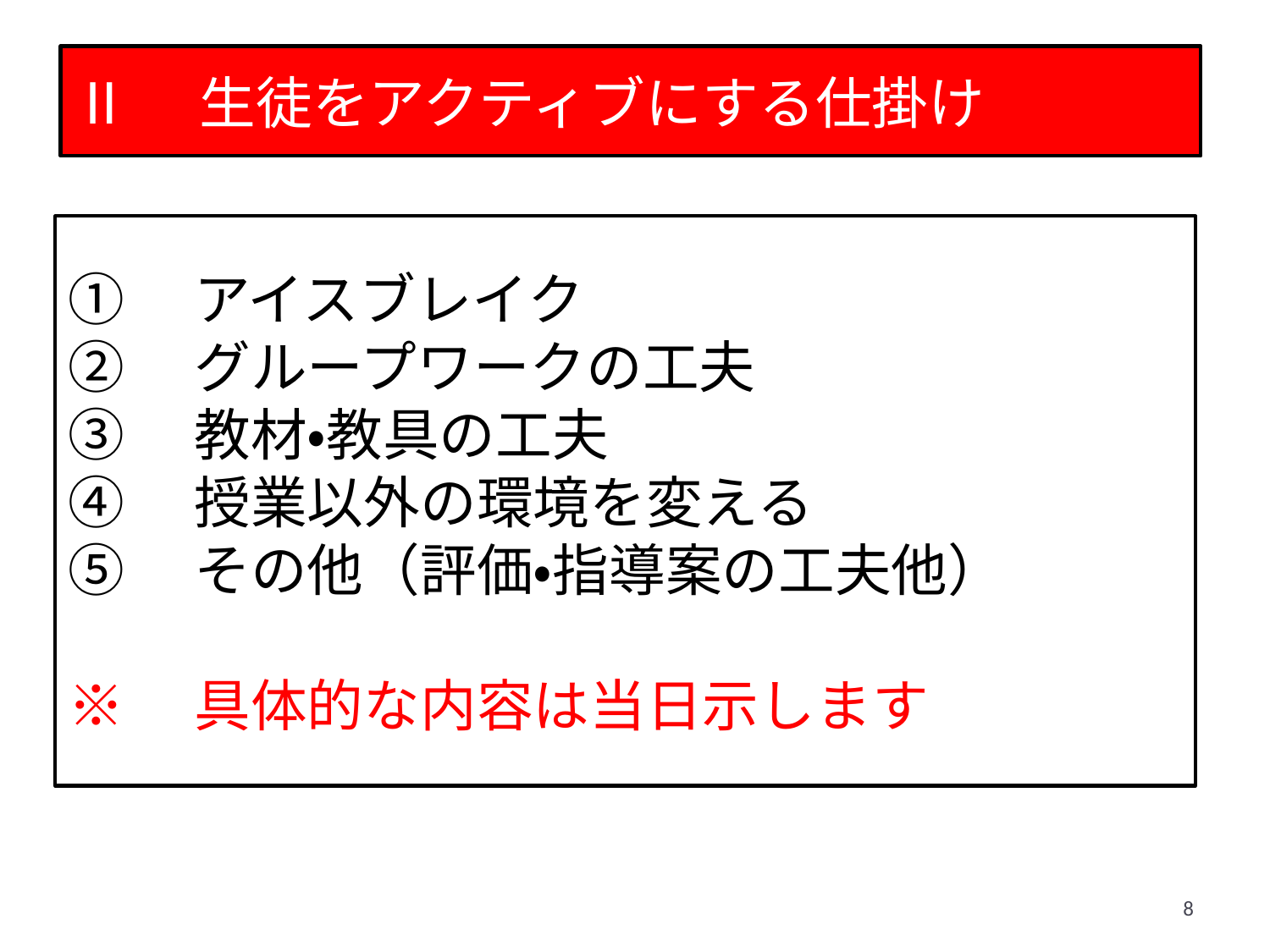

Ⅱ　生徒をアクティブにする仕掛け
①　アイスブレイク
②　グループワークの工夫
③　教材・教具の工夫
④　授業以外の環境を変える
⑤　その他（評価・指導案の工夫他）

※　具体的な内容は当日示します
8